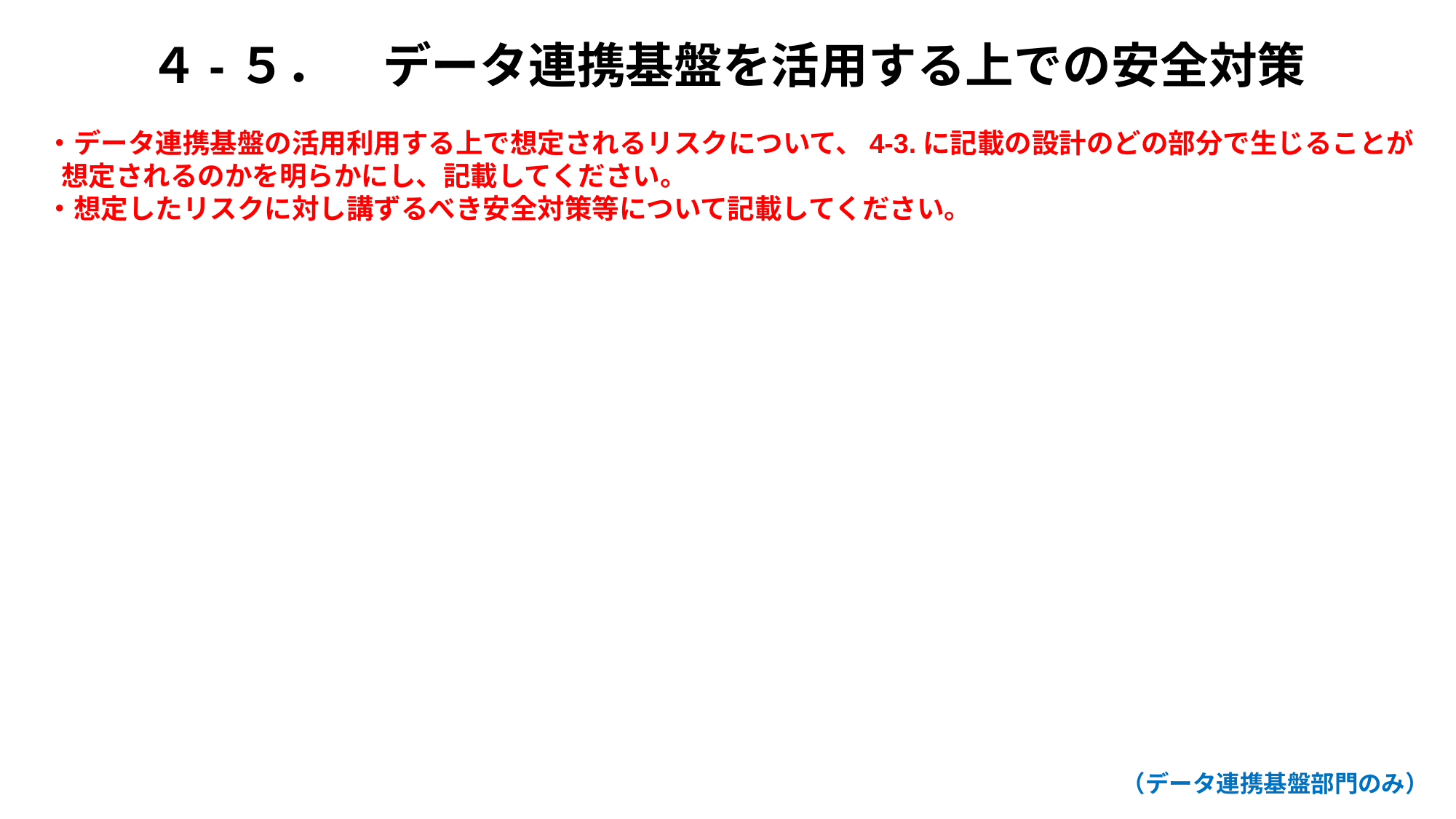

４-５．　データ連携基盤を活用する上での安全対策
・データ連携基盤の活用利用する上で想定されるリスクについて、4-3.に記載の設計のどの部分で生じることが想定されるのかを明らかにし、記載してください。
・想定したリスクに対し講ずるべき安全対策等について記載してください。
（データ連携基盤部門のみ）